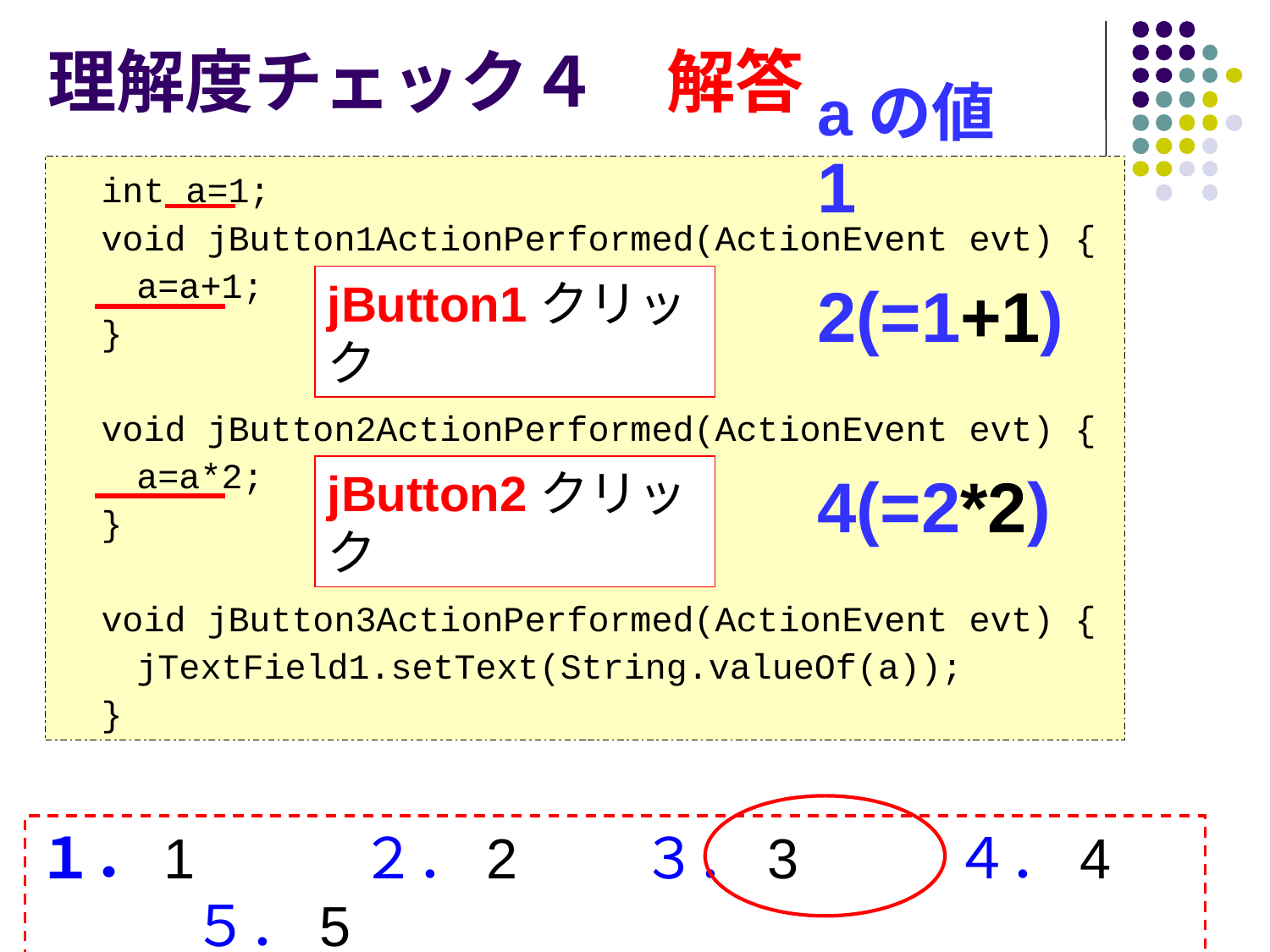

# 理解度チェック４　解答
aの値
1
　int a=1;
　void jButton1ActionPerformed(ActionEvent evt) {
　　a=a+1;
　}

　void jButton2ActionPerformed(ActionEvent evt) {
　　a=a*2;
　}

　void jButton3ActionPerformed(ActionEvent evt) {
　　jTextField1.setText(String.valueOf(a));
　}
jButton1クリック
2(=1+1)
jButton2クリック
4(=2*2)

１．1  　     ２．2       ３．3         ４．4           ５．5